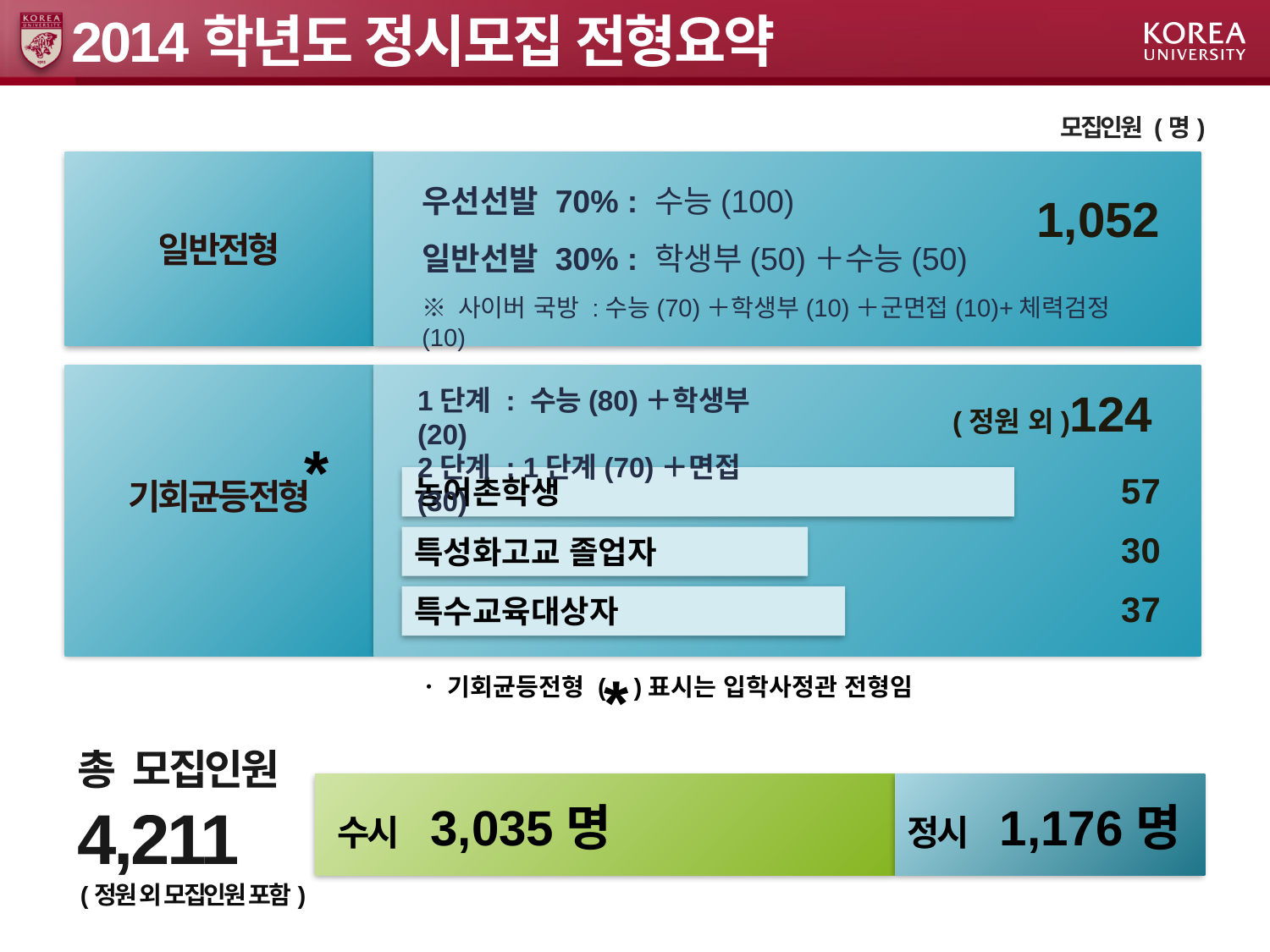

# 2014학년도 정시모집 전형요약
모집인원 (명)

일반전형

우선선발 70% : 수능(100)
일반선발 30% : 학생부(50)＋수능(50)
1,052
※ 사이버 국방 :수능(70)＋학생부(10)＋군면접(10)+체력검정(10)
기회균등전형

1단계 : 수능(80)＋학생부(20)
2단계 : 1단계(70)＋면접(30)
(정원 외)124
*
57
농어촌학생
30
특성화고교 졸업자
37
특수교육대상자

ㆍ 기회균등전형 (    )표시는 입학사정관 전형임
*
총  모집인원
4,211

수시   3,035명
정시   1,176명
(정원 외 모집인원 포함)